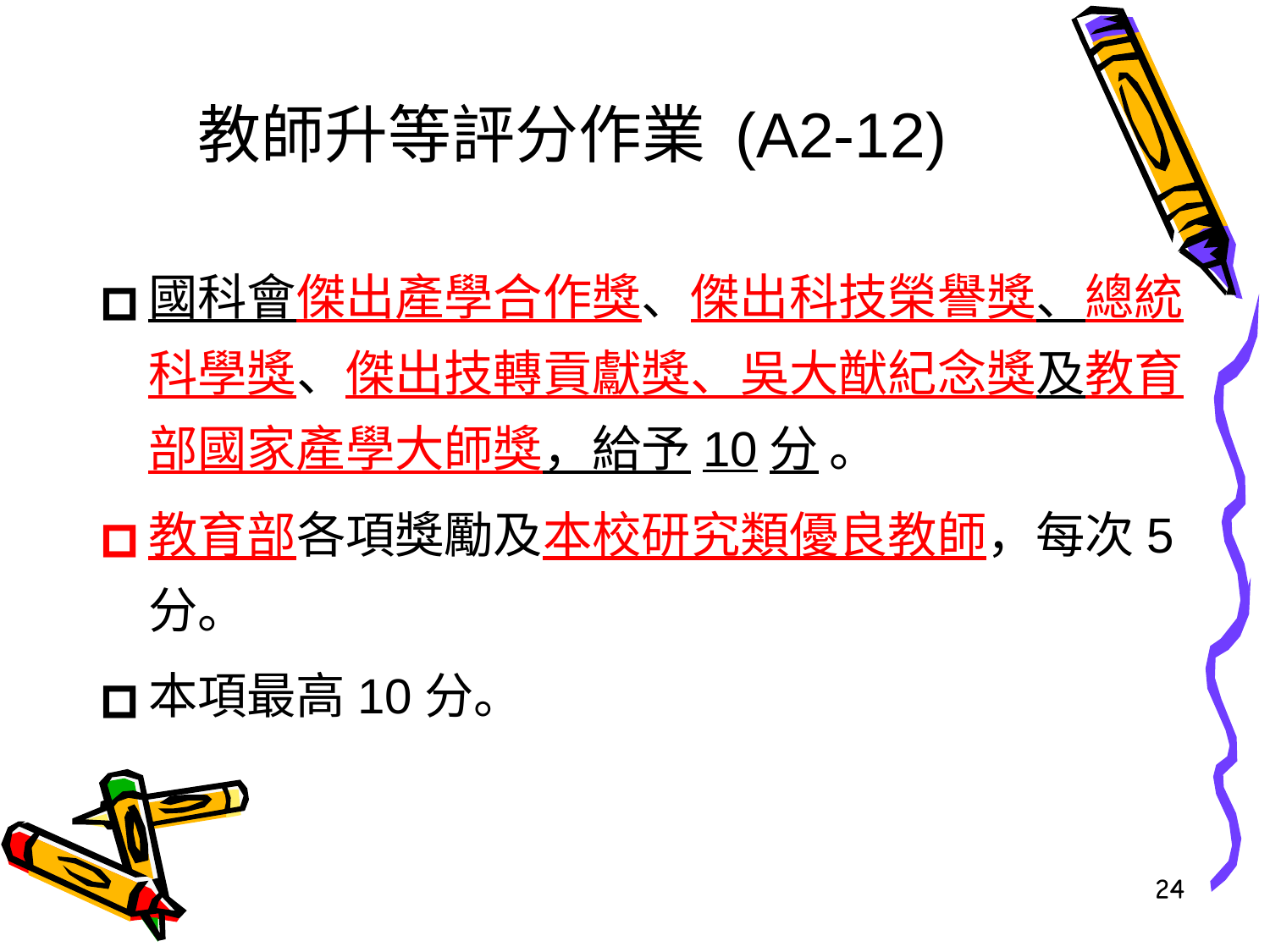

教師升等評分作業 (A2-12)
國科會傑出產學合作獎、傑出科技榮譽獎、總統科學獎、傑出技轉貢獻獎、吳大猷紀念獎及教育部國家產學大師獎，給予10分 。
教育部各項獎勵及本校研究類優良教師，每次5分。
本項最高10分。
24